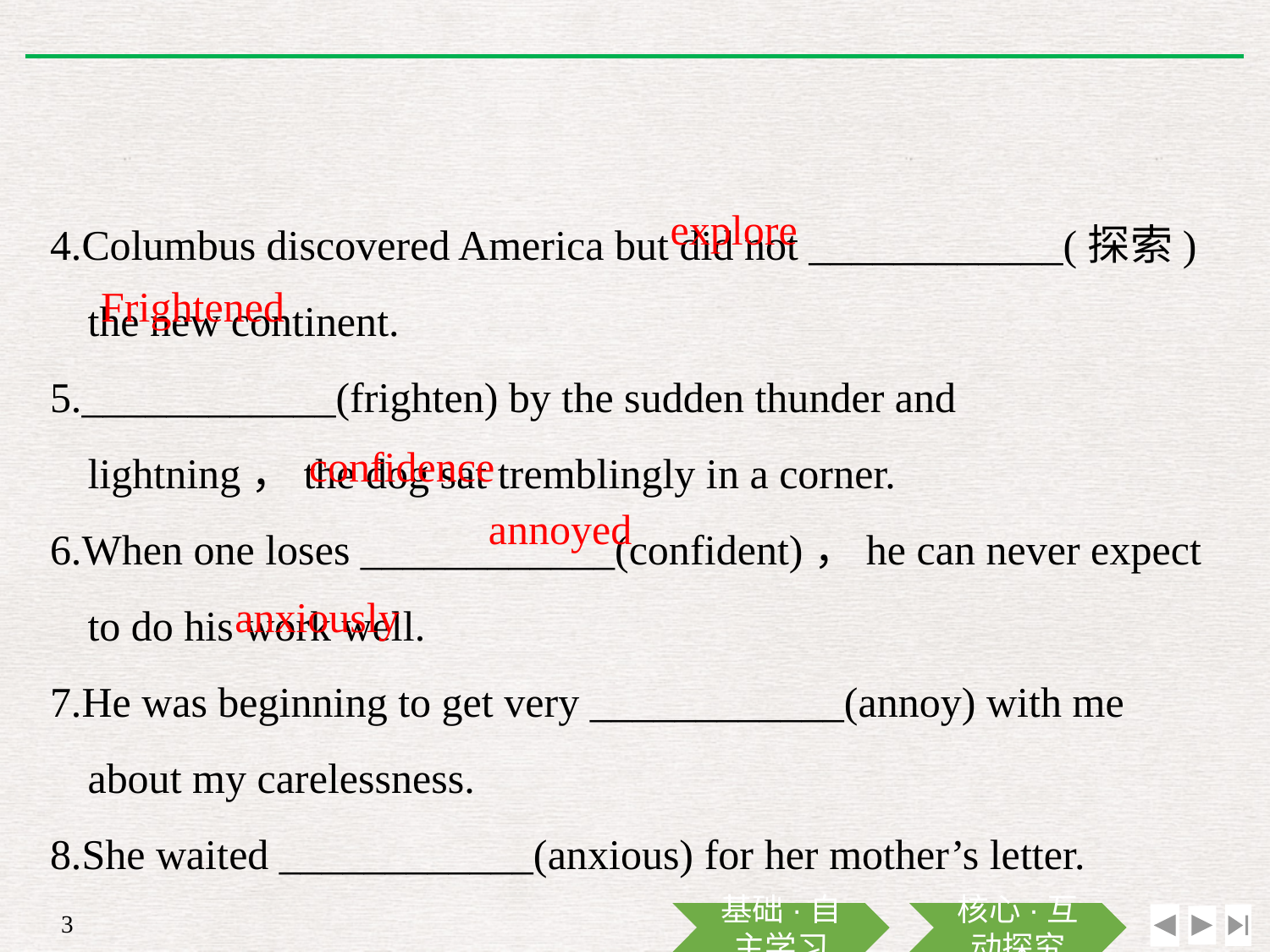

4.Columbus discovered America but did not ____________(探索) the new continent.
5.____________(frighten) by the sudden thunder and lightning，the dog sat tremblingly in a corner.
6.When one loses ____________(confident)，he can never expect to do his work well.
7.He was beginning to get very ____________(annoy) with me about my carelessness.
8.She waited ____________(anxious) for her mother’s letter.
explore
Frightened
confidence
annoyed
anxiously